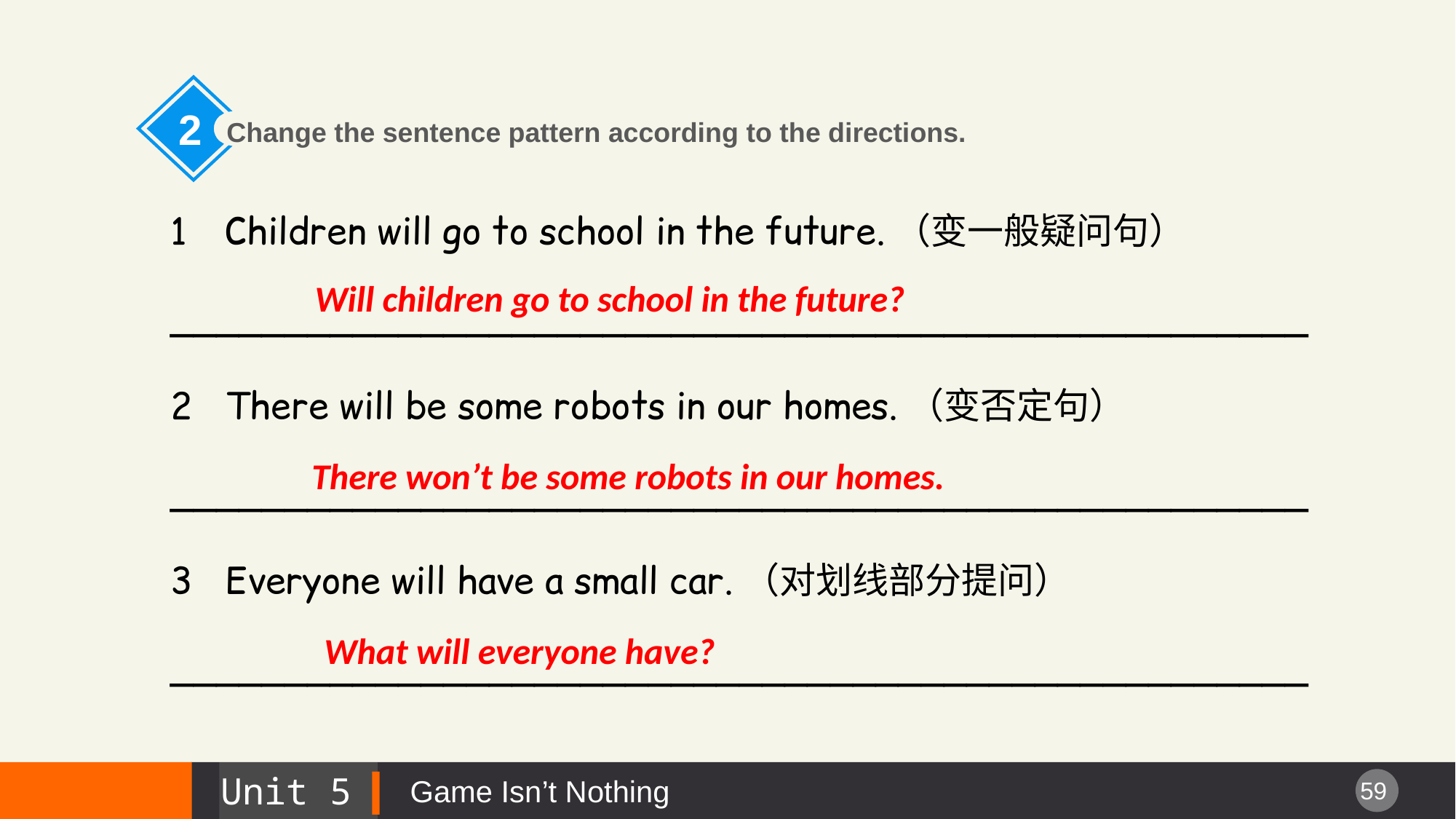

2
 Change the sentence pattern according to the directions.
Children will go to school in the future.（变一般疑问句）

__________________________________________________

There will be some robots in our homes.（变否定句）

__________________________________________________

Everyone will have a small car.（对划线部分提问）

__________________________________________________
Will children go to school in the future?
There won’t be some robots in our homes.
What will everyone have?